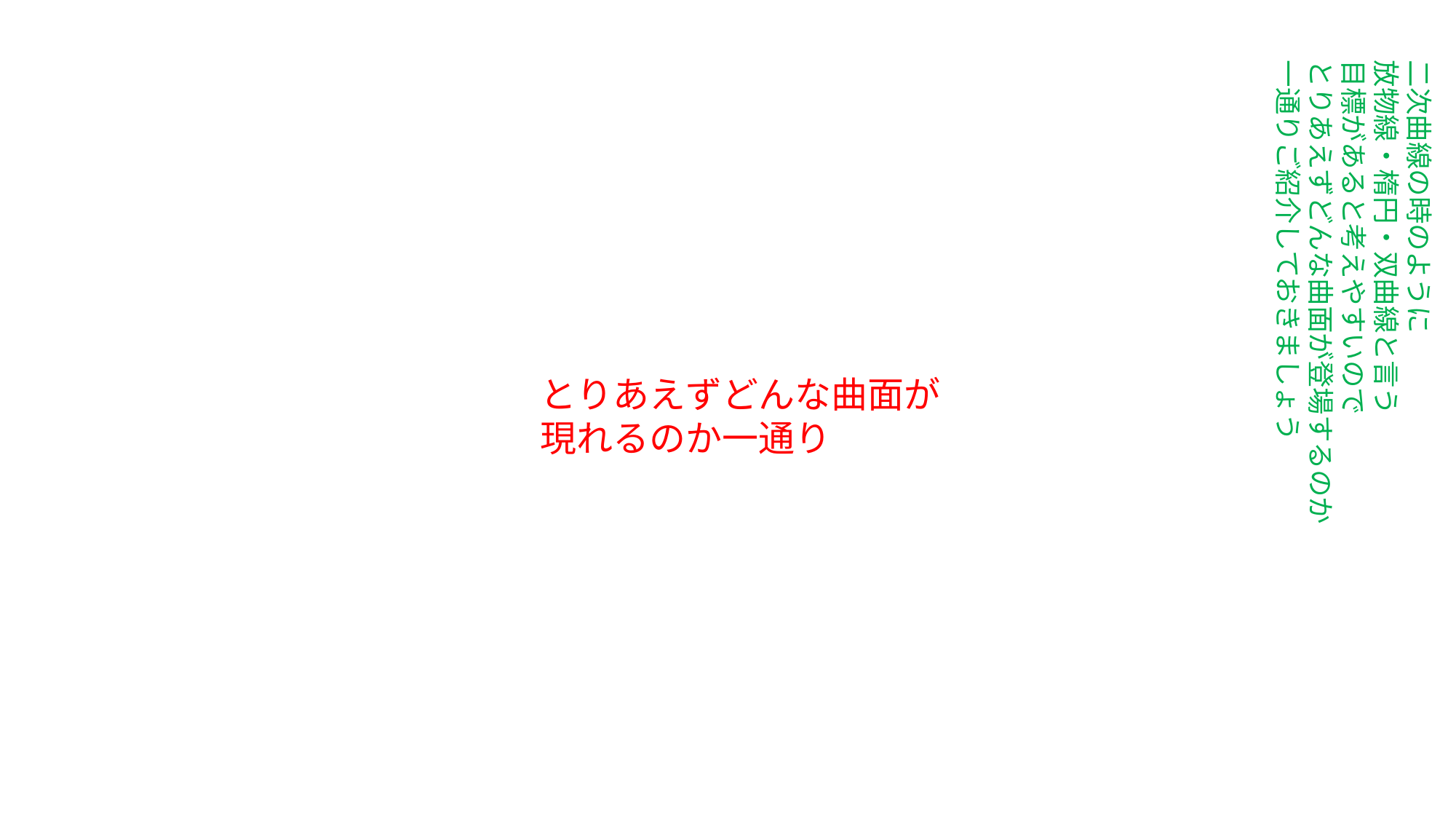

二次曲線の時のように
放物線・楕円・双曲線と言う
目標があると考えやすいので
とりあえずどんな曲面が登場するのか
一通りご紹介しておきましょう
とりあえずどんな曲面が
現れるのか一通り